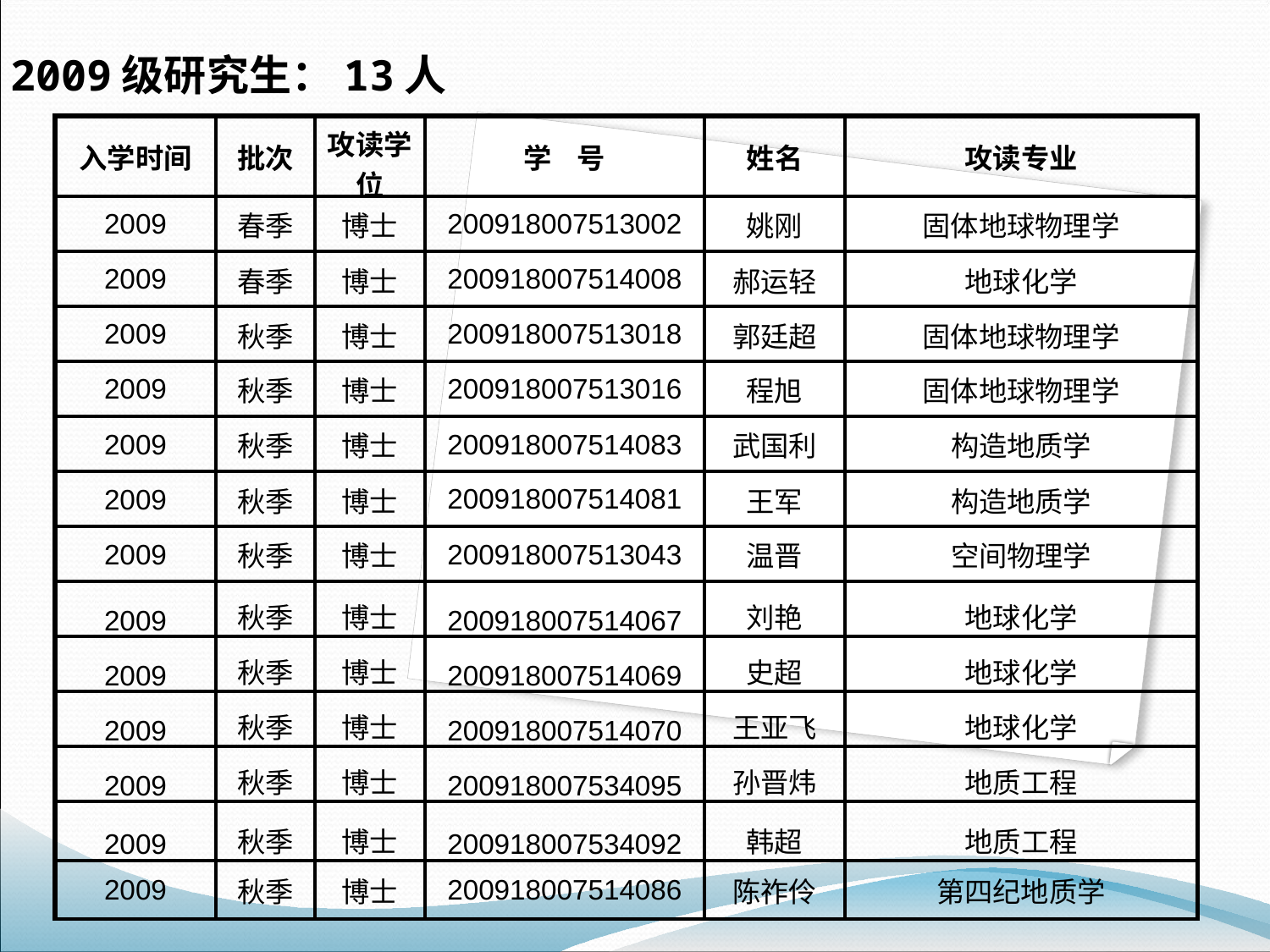

2009级研究生：13人
| 入学时间 | 批次 | 攻读学位 | 学 号 | 姓名 | 攻读专业 |
| --- | --- | --- | --- | --- | --- |
| 2009 | 春季 | 博士 | 200918007513002 | 姚刚 | 固体地球物理学 |
| 2009 | 春季 | 博士 | 200918007514008 | 郝运轻 | 地球化学 |
| 2009 | 秋季 | 博士 | 200918007513018 | 郭廷超 | 固体地球物理学 |
| 2009 | 秋季 | 博士 | 200918007513016 | 程旭 | 固体地球物理学 |
| 2009 | 秋季 | 博士 | 200918007514083 | 武国利 | 构造地质学 |
| 2009 | 秋季 | 博士 | 200918007514081 | 王军 | 构造地质学 |
| 2009 | 秋季 | 博士 | 200918007513043 | 温晋 | 空间物理学 |
| 2009 | 秋季 | 博士 | 200918007514067 | 刘艳 | 地球化学 |
| 2009 | 秋季 | 博士 | 200918007514069 | 史超 | 地球化学 |
| 2009 | 秋季 | 博士 | 200918007514070 | 王亚飞 | 地球化学 |
| 2009 | 秋季 | 博士 | 200918007534095 | 孙晋炜 | 地质工程 |
| 2009 | 秋季 | 博士 | 200918007534092 | 韩超 | 地质工程 |
| 2009 | 秋季 | 博士 | 200918007514086 | 陈祚伶 | 第四纪地质学 |